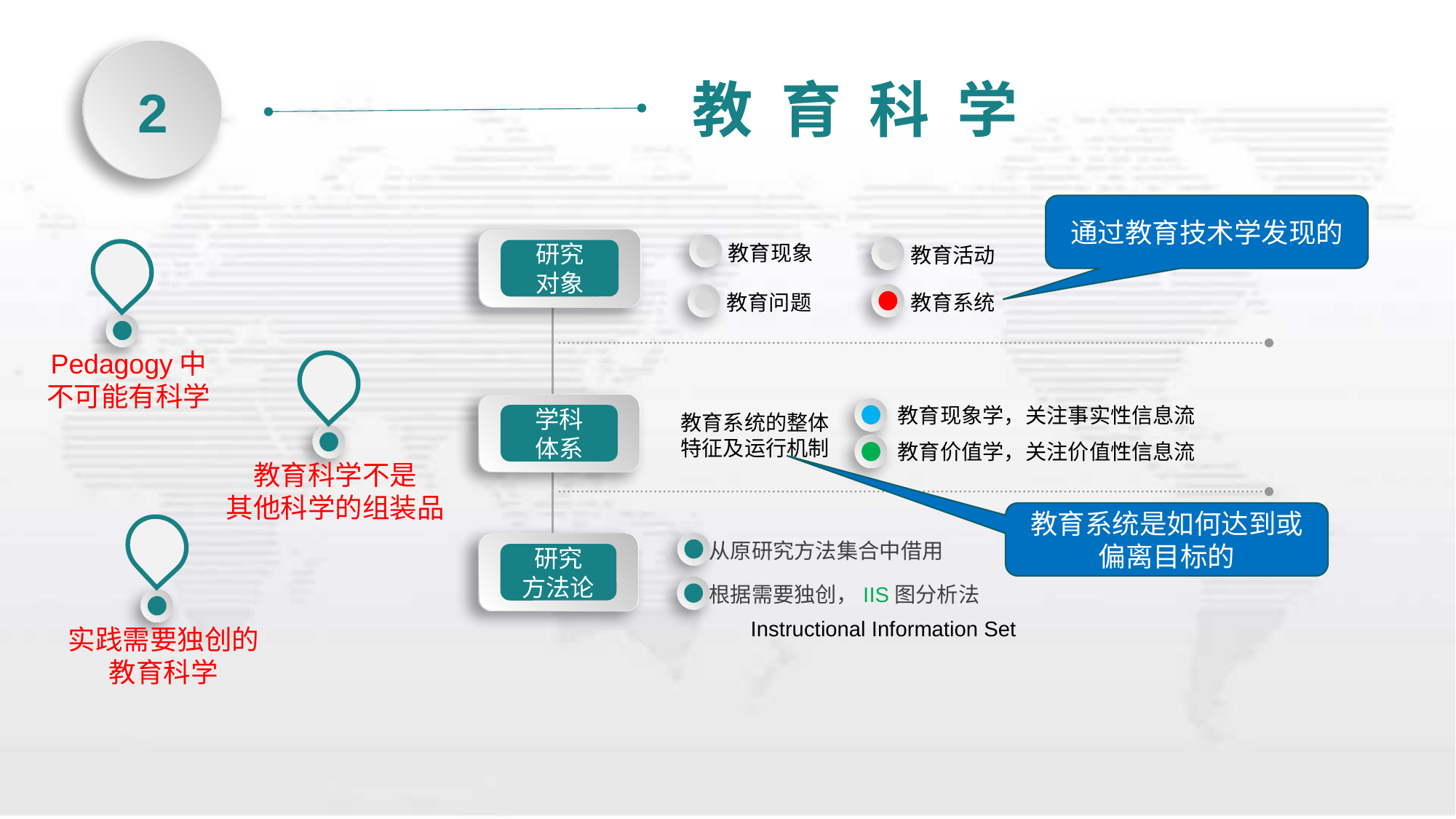

教  育  科  学
2
通过教育技术学发现的

研究
对象

教育现象

教育活动

教育系统

教育问题

Pedagogy中
不可能有科学

学科
体系
教育现象学，关注事实性信息流

教育系统的整体特征及运行机制

教育价值学，关注价值性信息流

教育科学不是
其他科学的组装品

教育系统是如何达到或偏离目标的

从原研究方法集合中借用

研究
方法论
根据需要独创，IIS图分析法

Instructional Information Set
实践需要独创的
教育科学